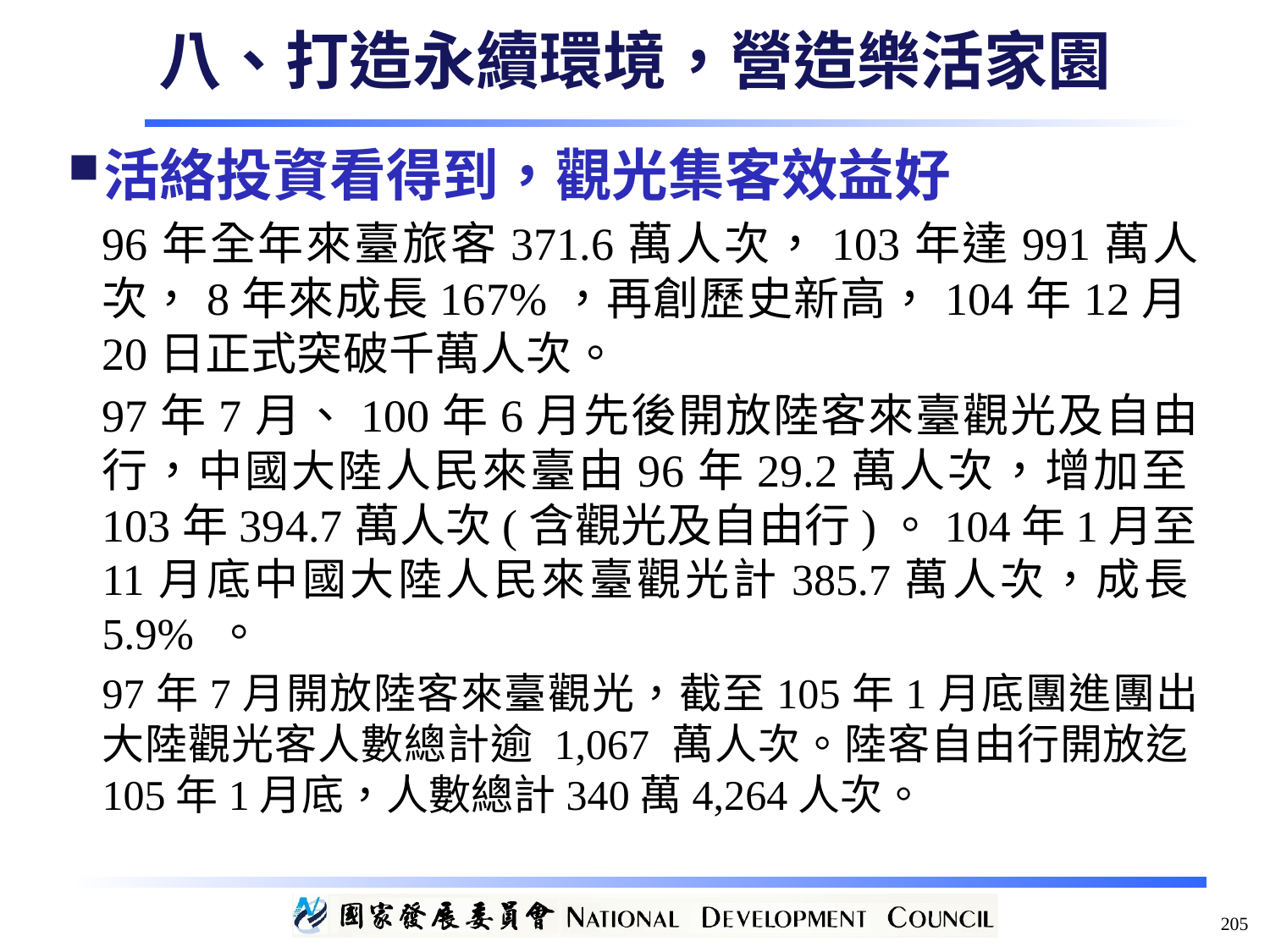

八、打造永續環境，營造樂活家園
活絡投資看得到，觀光集客效益好
96年全年來臺旅客371.6萬人次，103年達991萬人次，8年來成長167%，再創歷史新高，104年12月20日正式突破千萬人次。
97年7月、100年6月先後開放陸客來臺觀光及自由行，中國大陸人民來臺由96年29.2萬人次，增加至103年394.7萬人次(含觀光及自由行)。104年1月至11月底中國大陸人民來臺觀光計385.7萬人次，成長5.9% 。
97年7月開放陸客來臺觀光，截至105年1月底團進團出大陸觀光客人數總計逾 1,067 萬人次。陸客自由行開放迄105年1月底，人數總計340萬4,264人次。
205